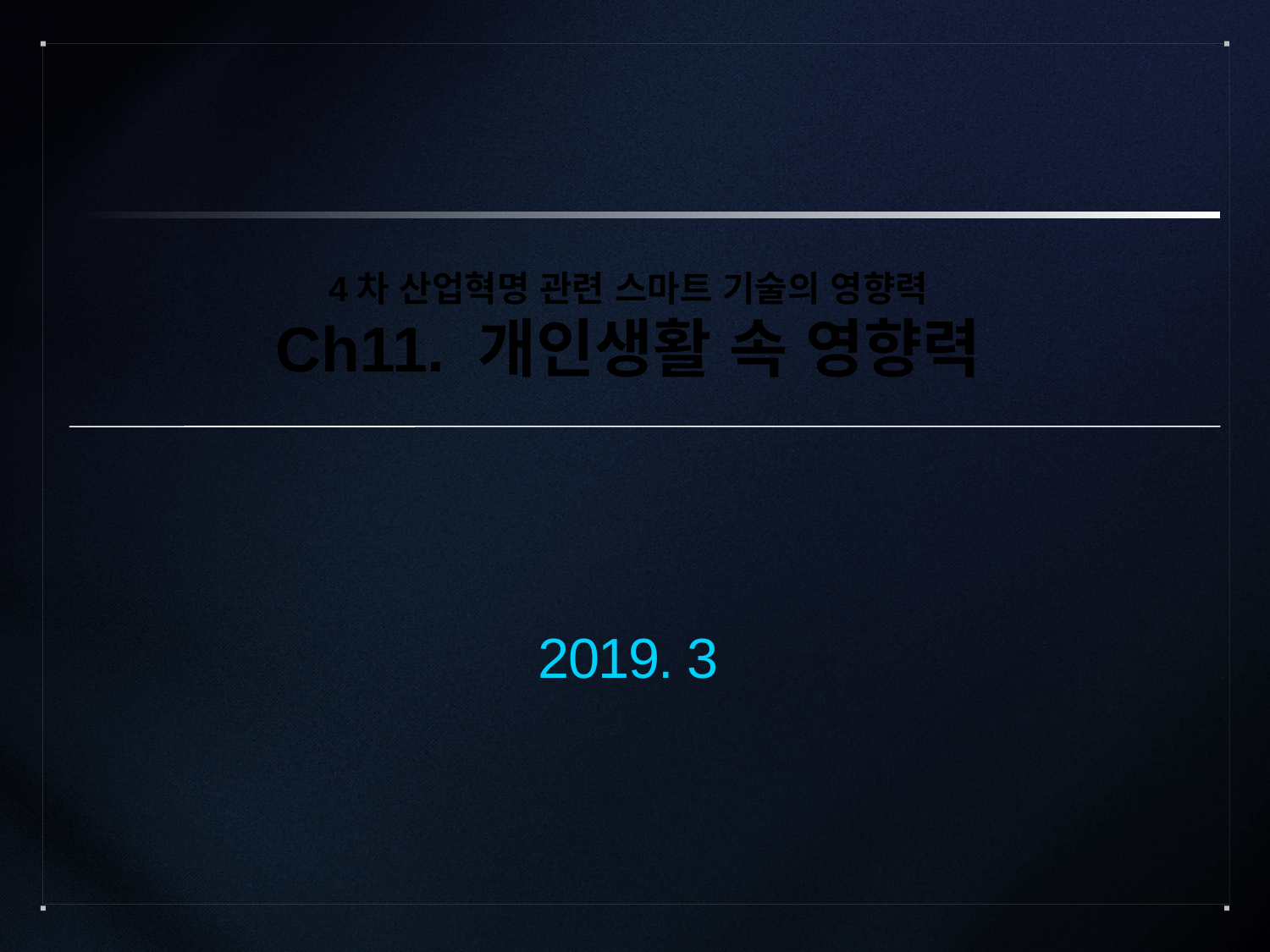

4차 산업혁명 관련 스마트 기술의 영향력
Ch11. 개인생활 속 영향력
2019. 3